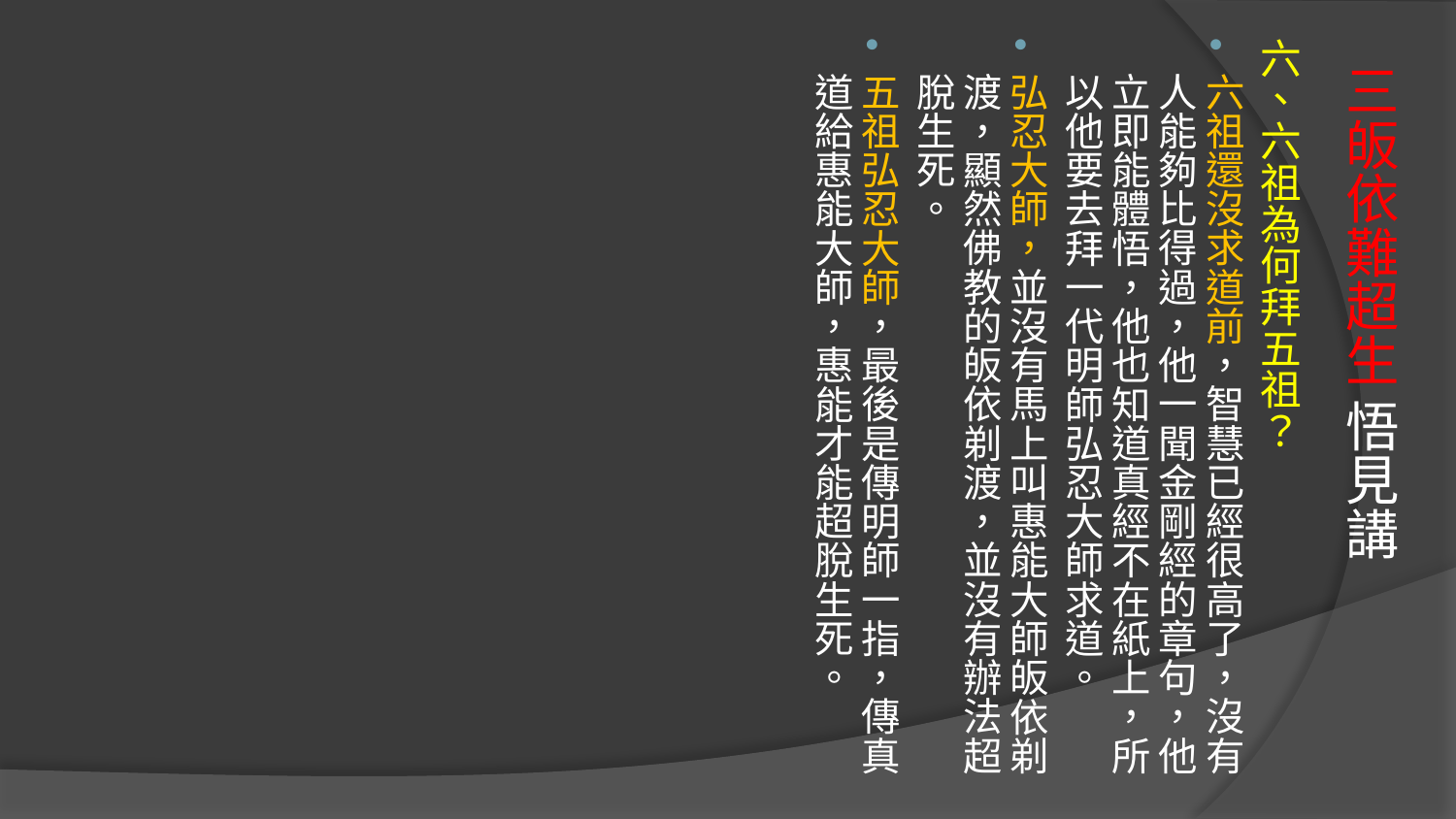

六、六祖為何拜五祖？
六祖還沒求道前，智慧已經很高了，沒有人能夠比得過，他一聞金剛經的章句，他立即能體悟，他也知道真經不在紙上，所以他要去拜一代明師弘忍大師求道。
弘忍大師，並沒有馬上叫惠能大師皈依剃渡，顯然佛教的皈依剃渡，並沒有辦法超脫生死。
五祖弘忍大師，最後是傳明師一指，傳真道給惠能大師，惠能才能超脫生死。

# 三皈依難超生 悟見講